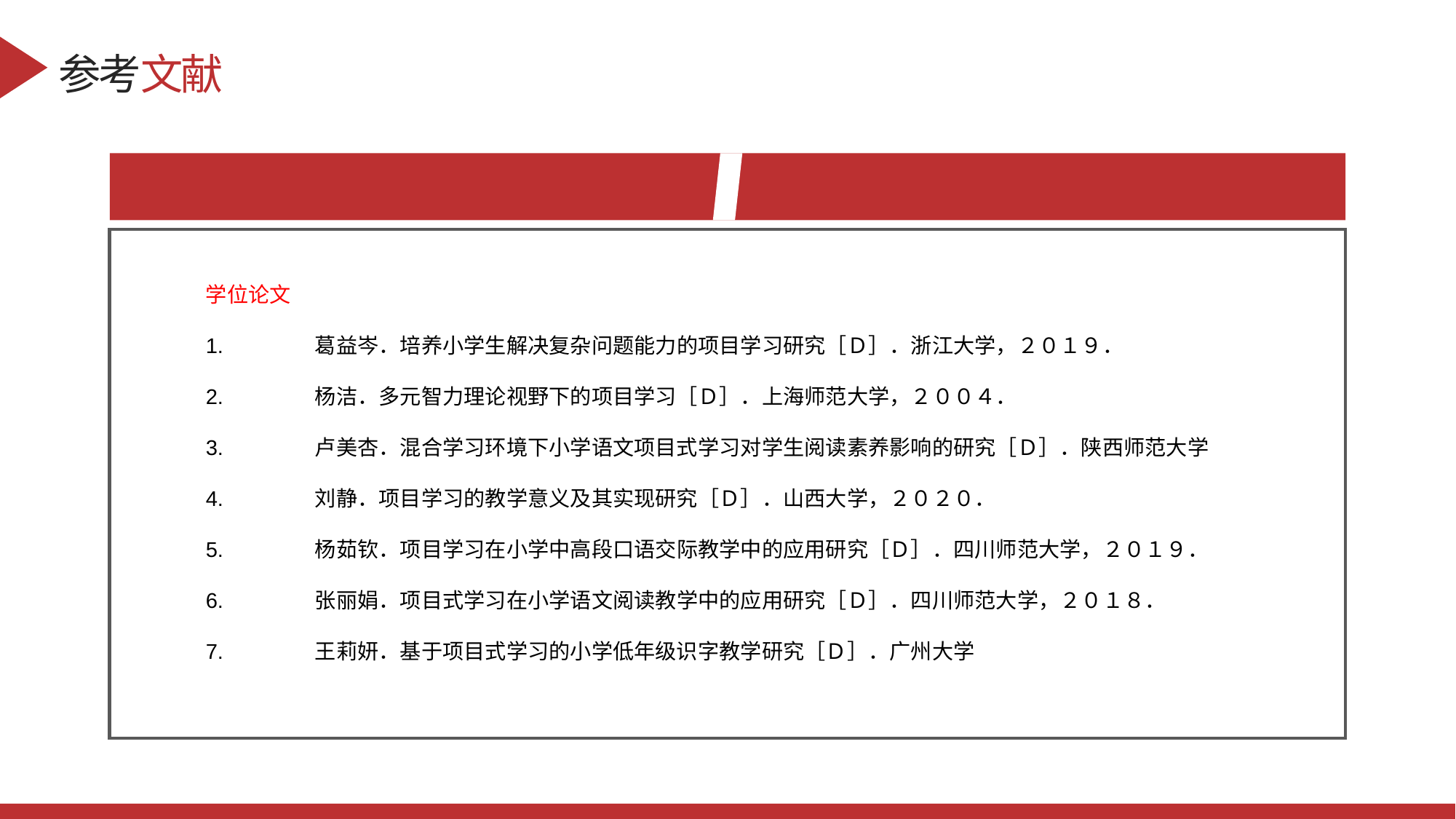

参考文献

学位论文
1.	葛益岑．培养小学生解决复杂问题能力的项目学习研究［Ｄ］．浙江大学，２０１９．
2.	杨洁．多元智力理论视野下的项目学习［Ｄ］．上海师范大学，２００４．
3.	卢美杏．混合学习环境下小学语文项目式学习对学生阅读素养影响的研究［Ｄ］．陕西师范大学
4.	刘静．项目学习的教学意义及其实现研究［Ｄ］．山西大学，２０２０．
5.	杨茹钦．项目学习在小学中高段口语交际教学中的应用研究［Ｄ］．四川师范大学，２０１９．
6.	张丽娟．项目式学习在小学语文阅读教学中的应用研究［Ｄ］．四川师范大学，２０１８．
7.	王莉妍．基于项目式学习的小学低年级识字教学研究［Ｄ］．广州大学